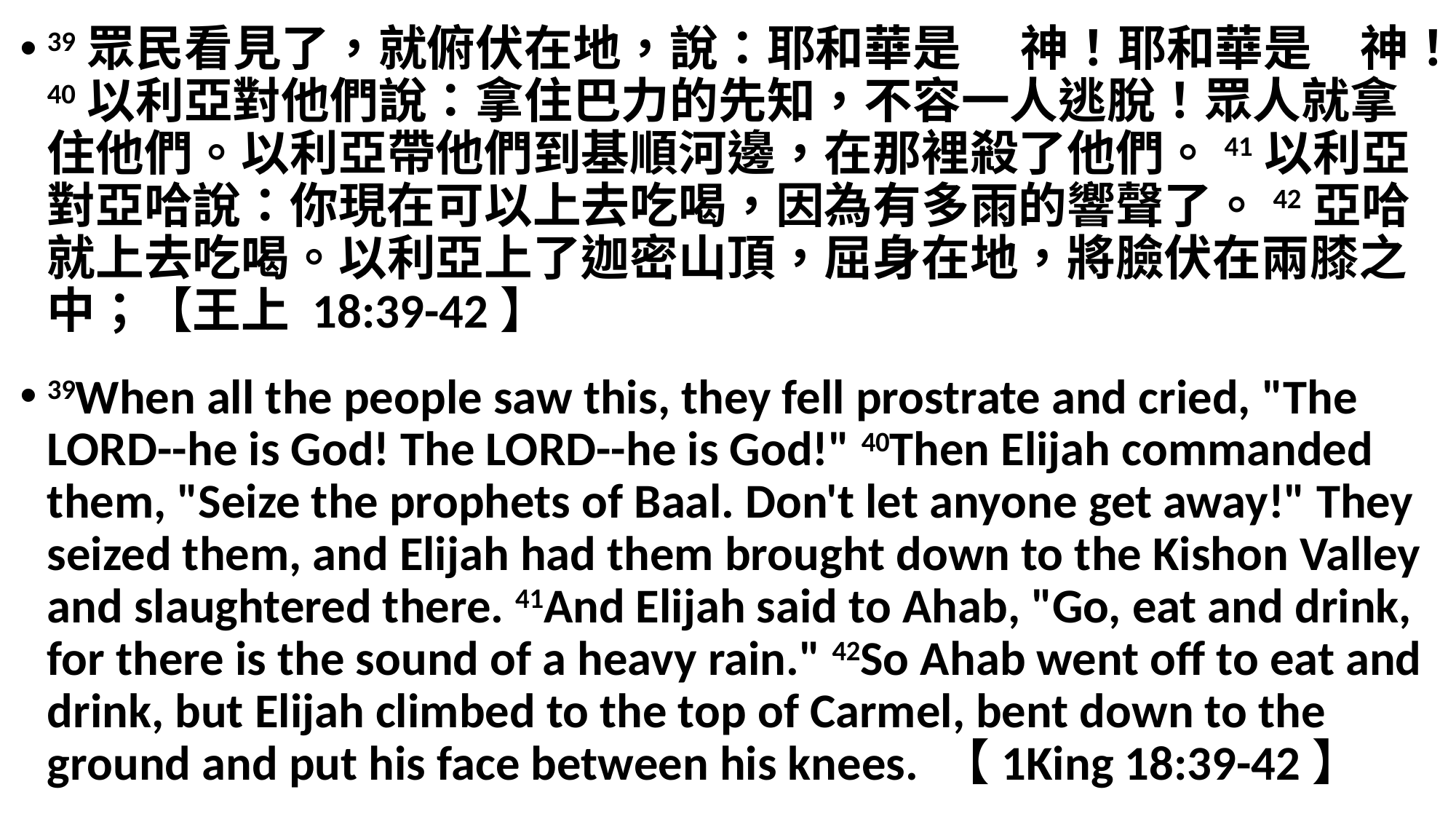

39眾民看見了，就俯伏在地，說：耶和華是　 神！耶和華是　神！40以利亞對他們說：拿住巴力的先知，不容一人逃脫！眾人就拿住他們。以利亞帶他們到基順河邊，在那裡殺了他們。41以利亞對亞哈說：你現在可以上去吃喝，因為有多雨的響聲了。42亞哈就上去吃喝。以利亞上了迦密山頂，屈身在地，將臉伏在兩膝之中；【王上 18:39-42】
39When all the people saw this, they fell prostrate and cried, "The LORD--he is God! The LORD--he is God!" 40Then Elijah commanded them, "Seize the prophets of Baal. Don't let anyone get away!" They seized them, and Elijah had them brought down to the Kishon Valley and slaughtered there. 41And Elijah said to Ahab, "Go, eat and drink, for there is the sound of a heavy rain." 42So Ahab went off to eat and drink, but Elijah climbed to the top of Carmel, bent down to the ground and put his face between his knees. 【1King 18:39-42】
#